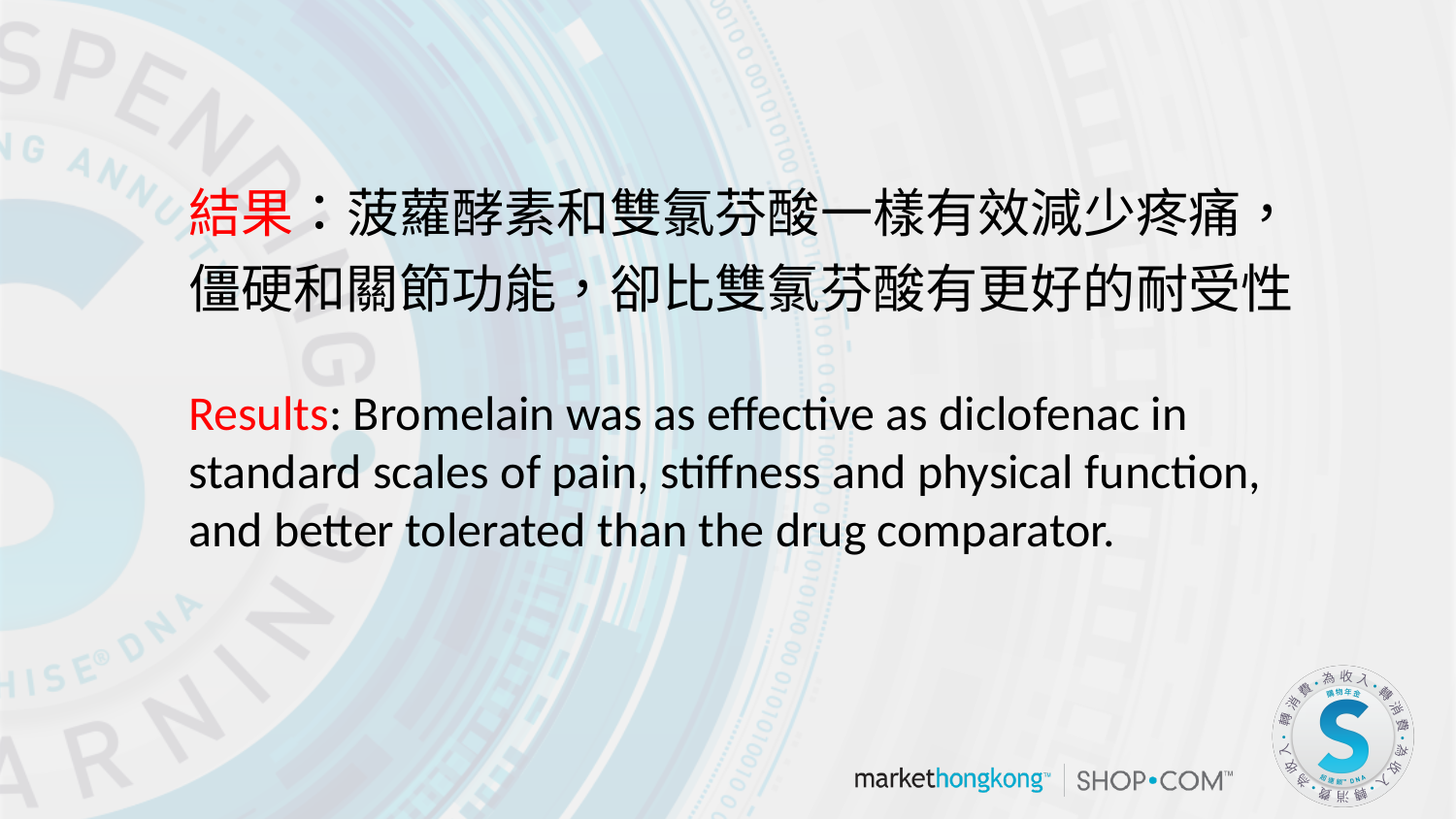

結果：菠蘿酵素和雙氯芬酸一樣有效減少疼痛，僵硬和關節功能，卻比雙氯芬酸有更好的耐受性
Results: Bromelain was as effective as diclofenac in standard scales of pain, stiffness and physical function, and better tolerated than the drug comparator.